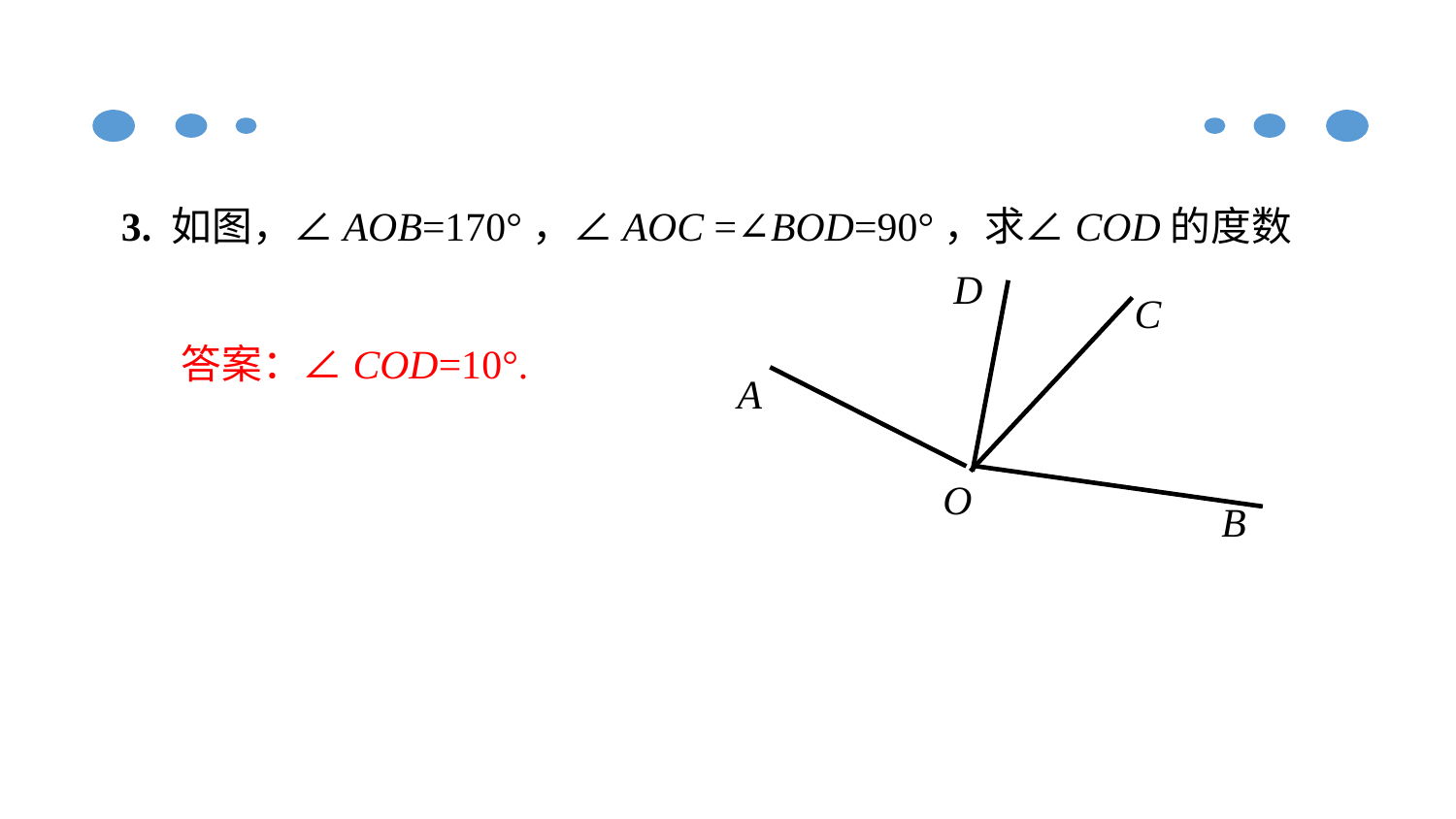

3. 如图，∠AOB=170°，∠AOC =∠BOD=90°，求∠COD的度数

D
C
A
O
B
答案：∠COD=10°.